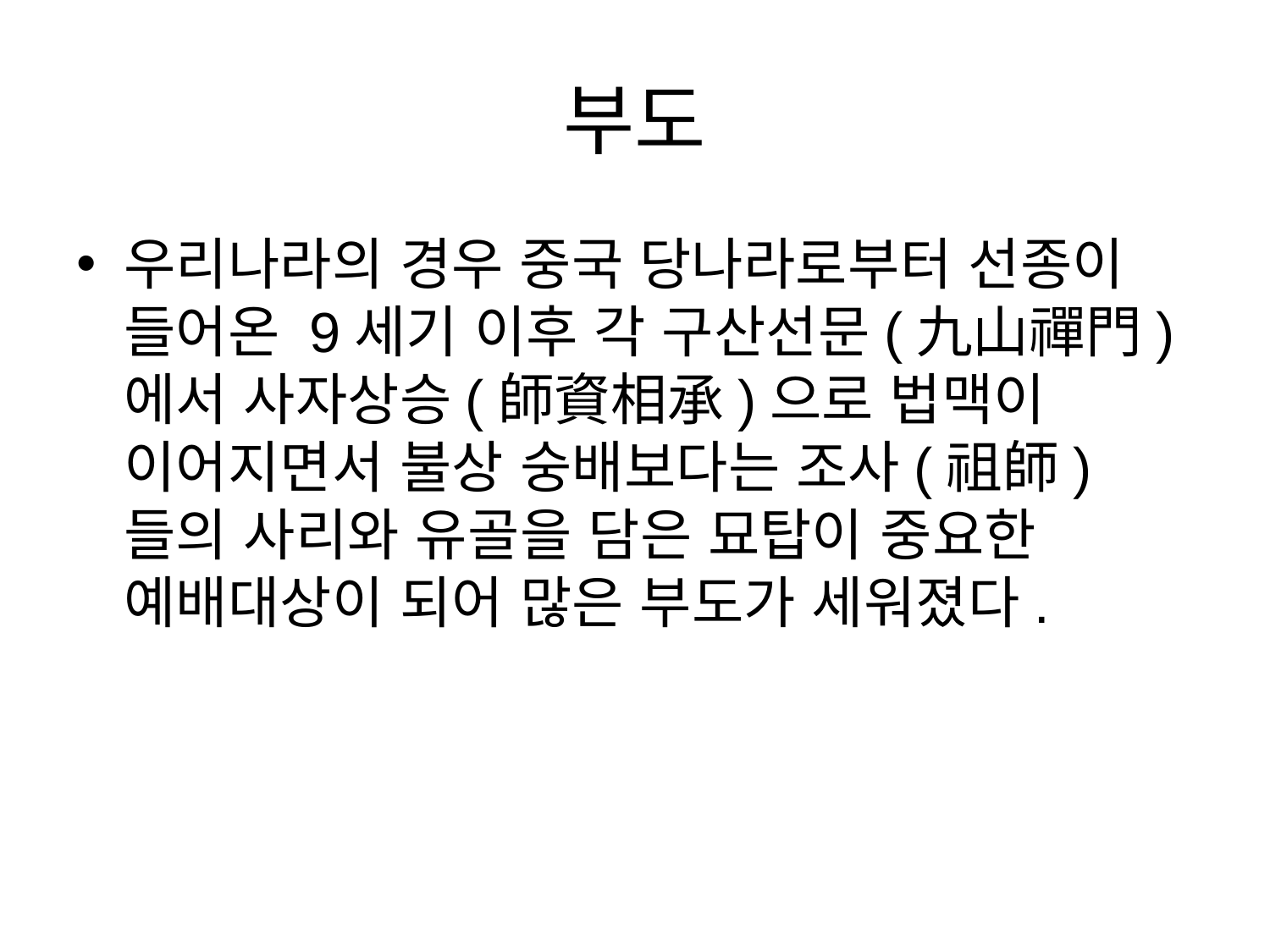

# 부도
우리나라의 경우 중국 당나라로부터 선종이 들어온 9세기 이후 각 구산선문(九山禪門)에서 사자상승(師資相承)으로 법맥이 이어지면서 불상 숭배보다는 조사(祖師)들의 사리와 유골을 담은 묘탑이 중요한 예배대상이 되어 많은 부도가 세워졌다.